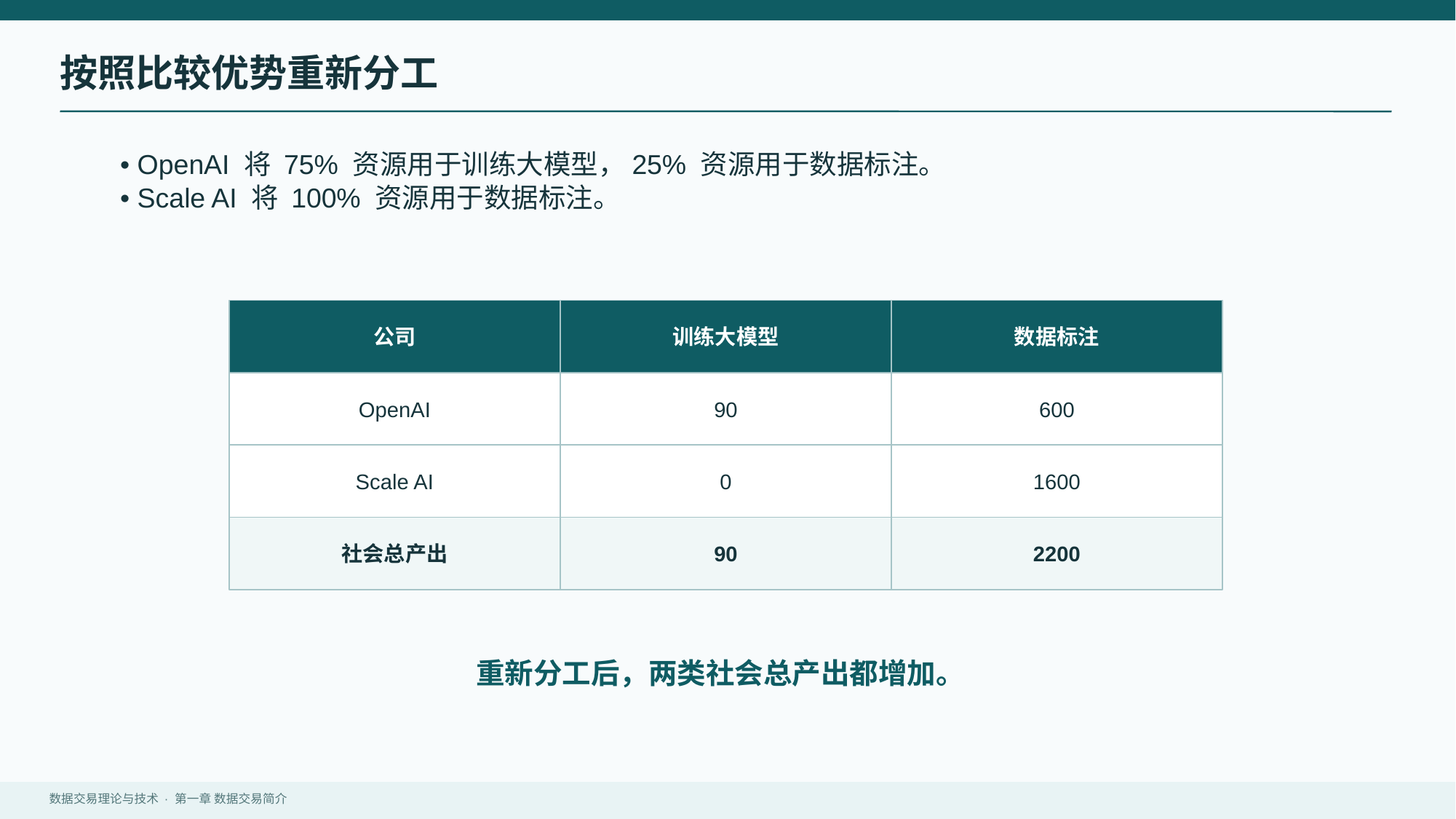

按照比较优势重新分工

• OpenAI 将 75% 资源用于训练大模型，25% 资源用于数据标注。
• Scale AI 将 100% 资源用于数据标注。

公司
训练大模型
数据标注

OpenAI
90
600

Scale AI
0
1600

社会总产出
90
2200
重新分工后，两类社会总产出都增加。
34